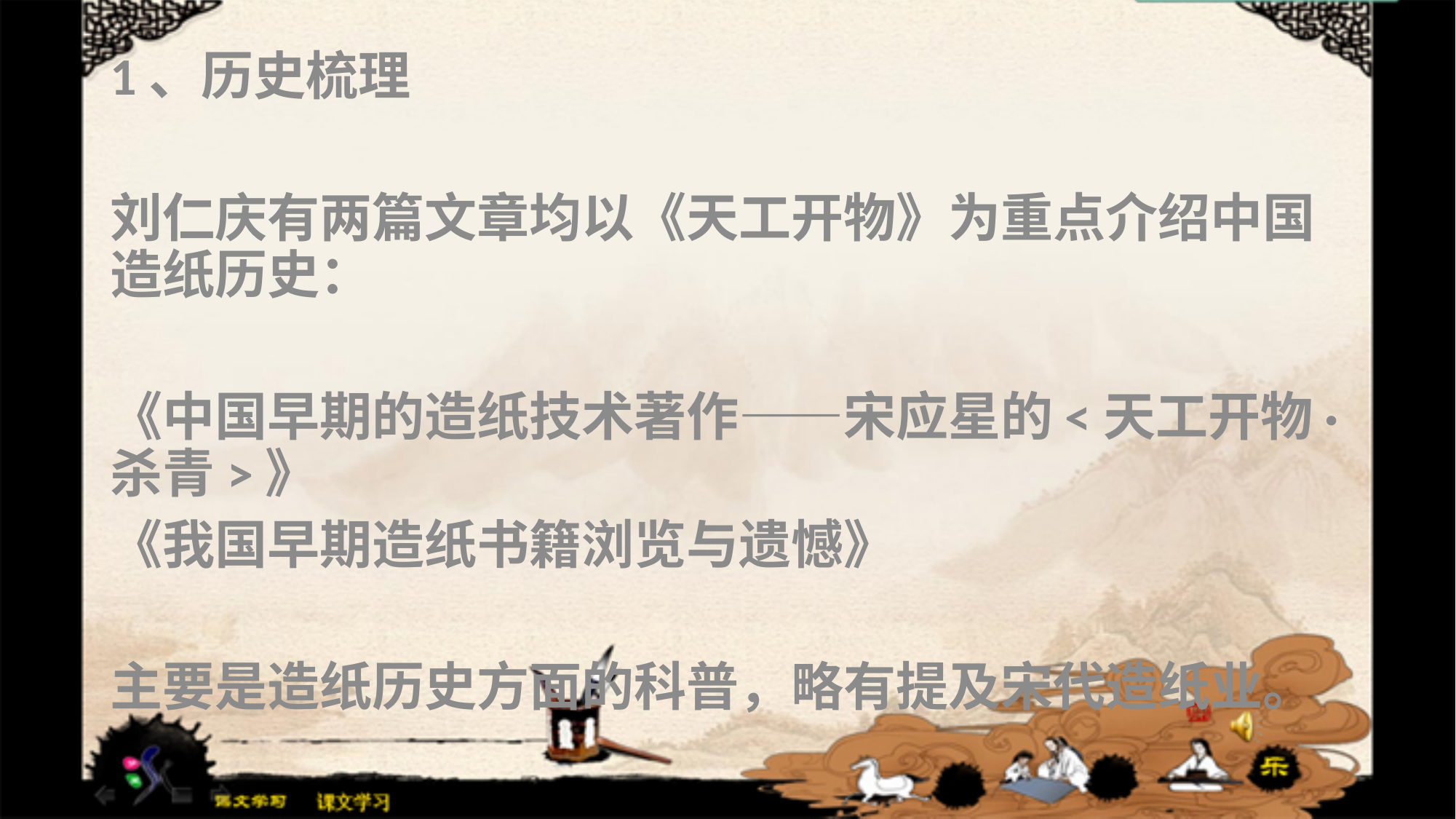

1、历史梳理

刘仁庆有两篇文章均以《天工开物》为重点介绍中国造纸历史：

《中国早期的造纸技术著作——宋应星的<天工开物·杀青>》
《我国早期造纸书籍浏览与遗憾》

主要是造纸历史方面的科普，略有提及宋代造纸业。